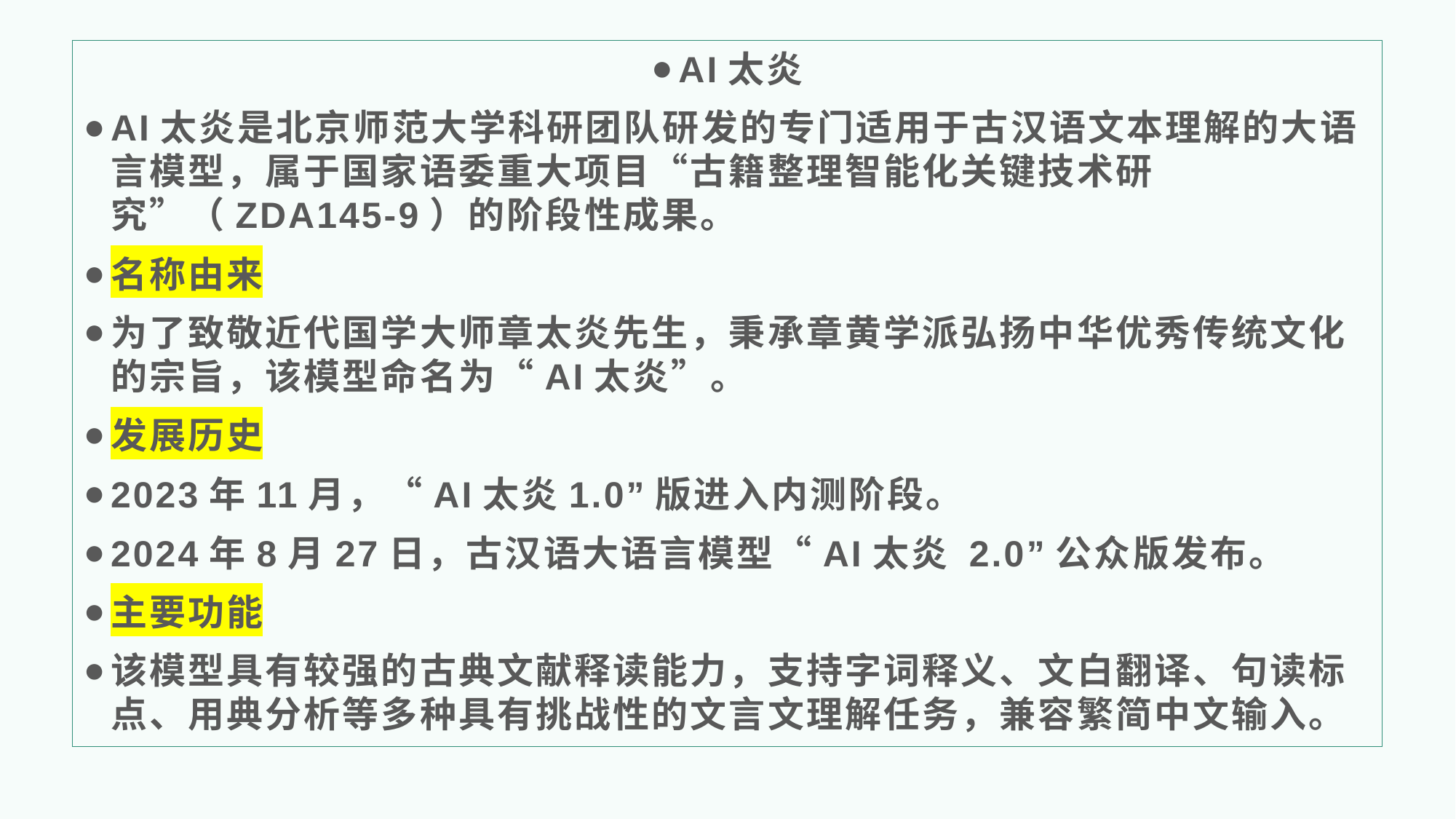

AI太炎
AI太炎是北京师范大学科研团队研发的专门适用于古汉语文本理解的大语言模型，属于国家语委重大项目“古籍整理智能化关键技术研究”（ZDA145-9）的阶段性成果。
名称由来
为了致敬近代国学大师章太炎先生，秉承章黄学派弘扬中华优秀传统文化的宗旨，该模型命名为“AI太炎”。
发展历史
2023年11月，“AI太炎1.0”版进入内测阶段。
2024年8月27日，古汉语大语言模型“AI太炎 2.0”公众版发布。
主要功能
该模型具有较强的古典文献释读能力，支持字词释义、文白翻译、句读标点、用典分析等多种具有挑战性的文言文理解任务，兼容繁简中文输入。